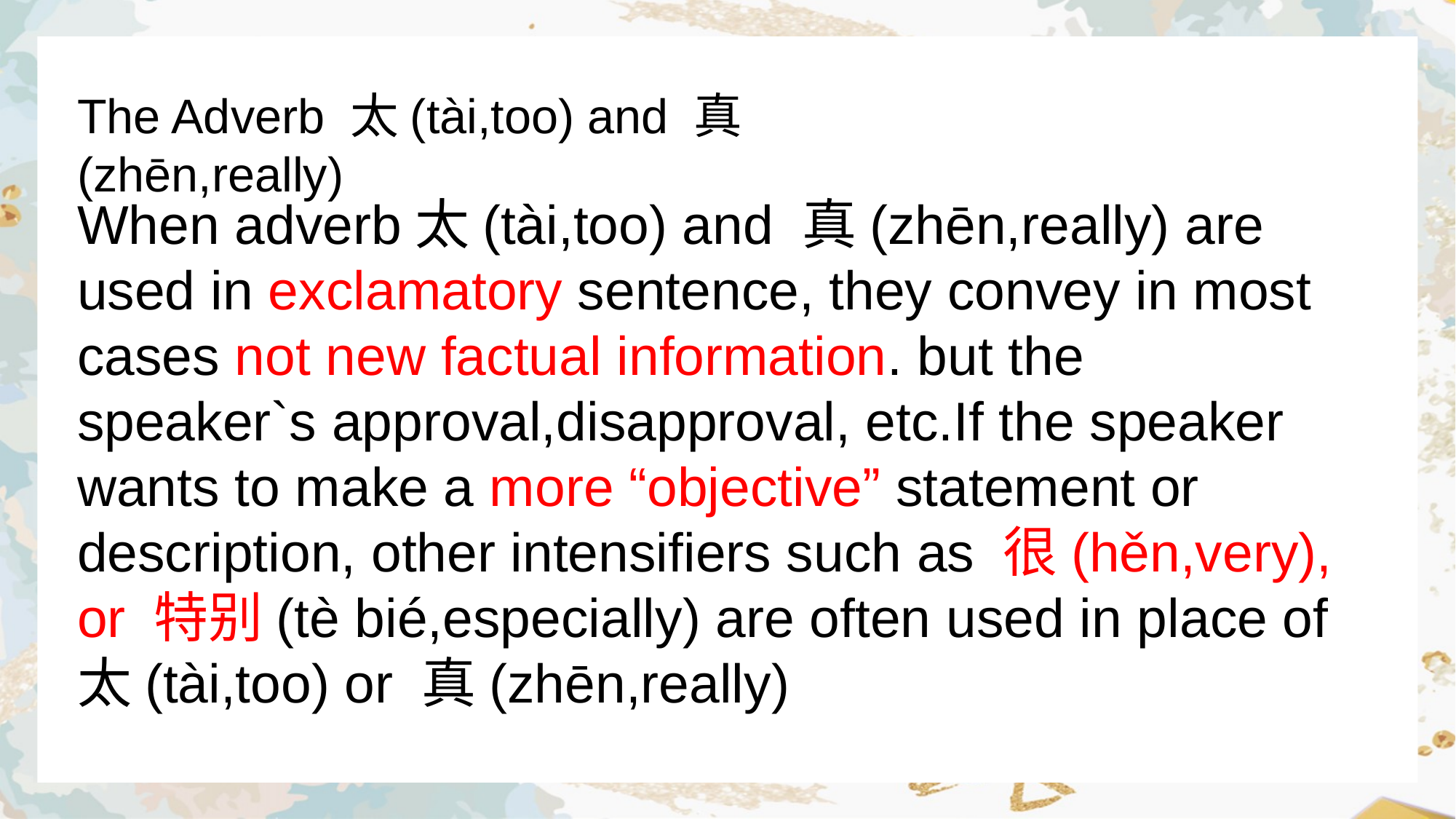

The Adverb 太(tài,too) and 真(zhēn,really)
When adverb太(tài,too) and 真(zhēn,really) are used in exclamatory sentence, they convey in most cases not new factual information. but the speaker`s approval,disapproval, etc.If the speaker wants to make a more “objective” statement or description, other intensifiers such as 很(hěn,very), or 特别(tè bié,especially) are often used in place of 太(tài,too) or 真(zhēn,really)